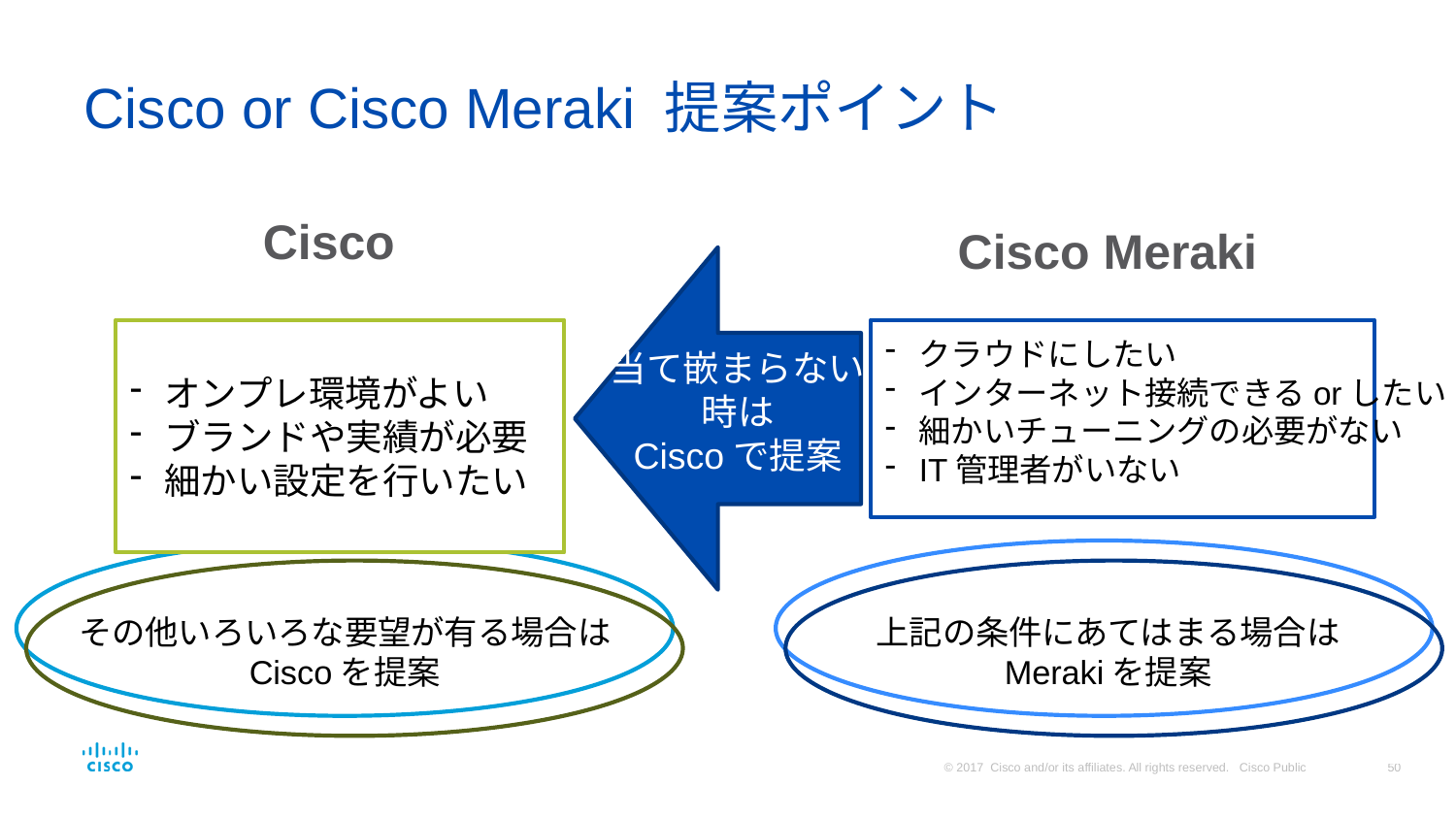

# Cisco or Cisco Meraki 提案ポイント
Cisco
Cisco Meraki

オンプレ環境がよい
ブランドや実績が必要
細かい設定を行いたい

クラウドにしたい
インターネット接続できるorしたい
細かいチューニングの必要がない
IT管理者がいない

当て嵌まらない時は
Ciscoで提案

上記の条件にあてはまる場合は
Merakiを提案
その他いろいろな要望が有る場合は
Ciscoを提案